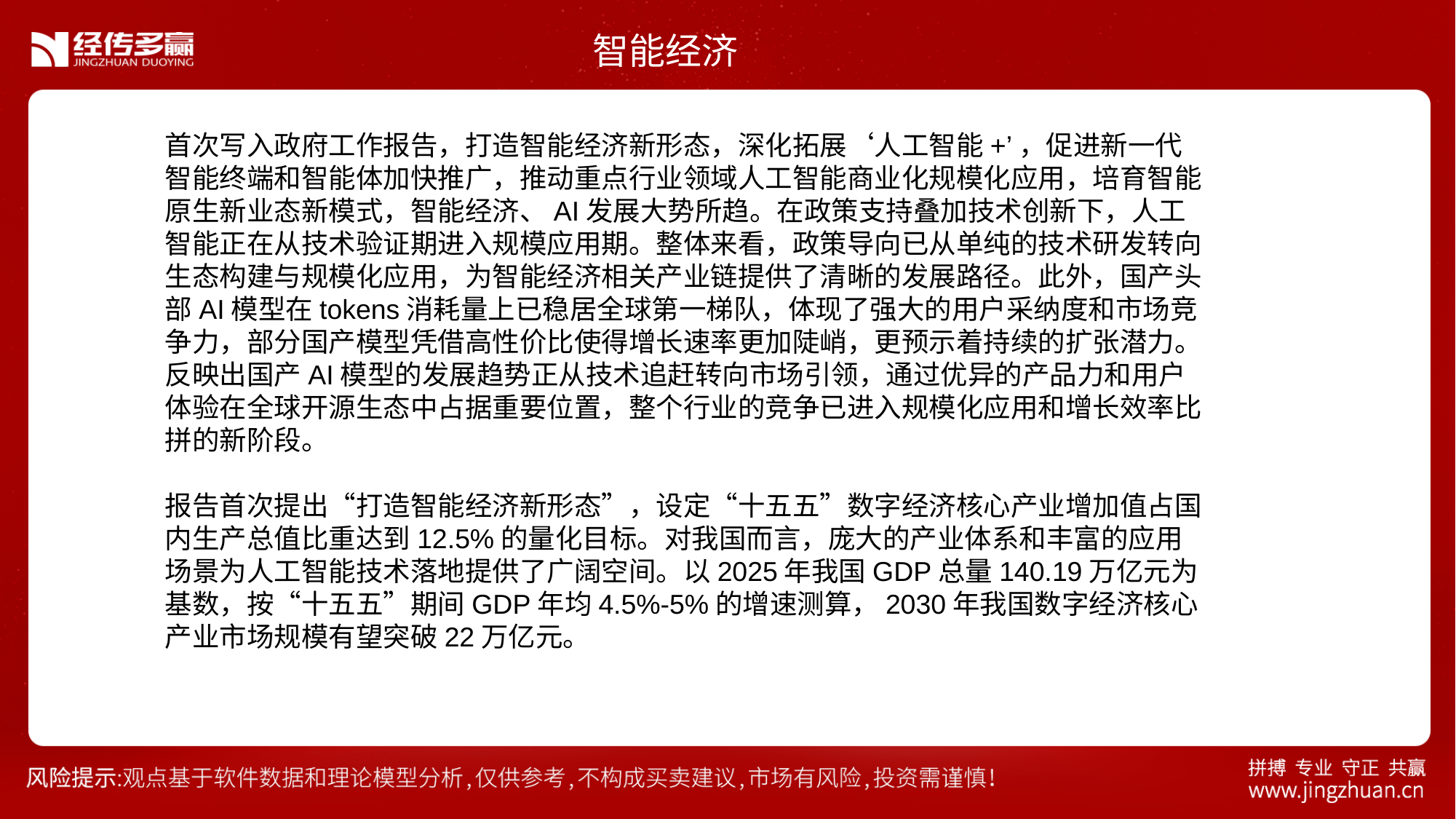

智能经济
首次写入政府工作报告，打造智能经济新形态，深化拓展‘人工智能+’，促进新一代智能终端和智能体加快推广，推动重点行业领域人工智能商业化规模化应用，培育智能原生新业态新模式，智能经济、AI发展大势所趋。在政策支持叠加技术创新下，人工智能正在从技术验证期进入规模应用期。整体来看，政策导向已从单纯的技术研发转向生态构建与规模化应用，为智能经济相关产业链提供了清晰的发展路径。此外，国产头部AI模型在tokens消耗量上已稳居全球第一梯队，体现了强大的用户采纳度和市场竞争力，部分国产模型凭借高性价比使得增长速率更加陡峭，更预示着持续的扩张潜力。反映出国产AI模型的发展趋势正从技术追赶转向市场引领，通过优异的产品力和用户体验在全球开源生态中占据重要位置，整个行业的竞争已进入规模化应用和增长效率比拼的新阶段。

报告首次提出“打造智能经济新形态”，设定“十五五”数字经济核心产业增加值占国内生产总值比重达到12.5%的量化目标。对我国而言，庞大的产业体系和丰富的应用场景为人工智能技术落地提供了广阔空间。以2025年我国GDP总量140.19万亿元为基数，按“十五五”期间GDP年均4.5%-5%的增速测算，2030年我国数字经济核心产业市场规模有望突破22万亿元。